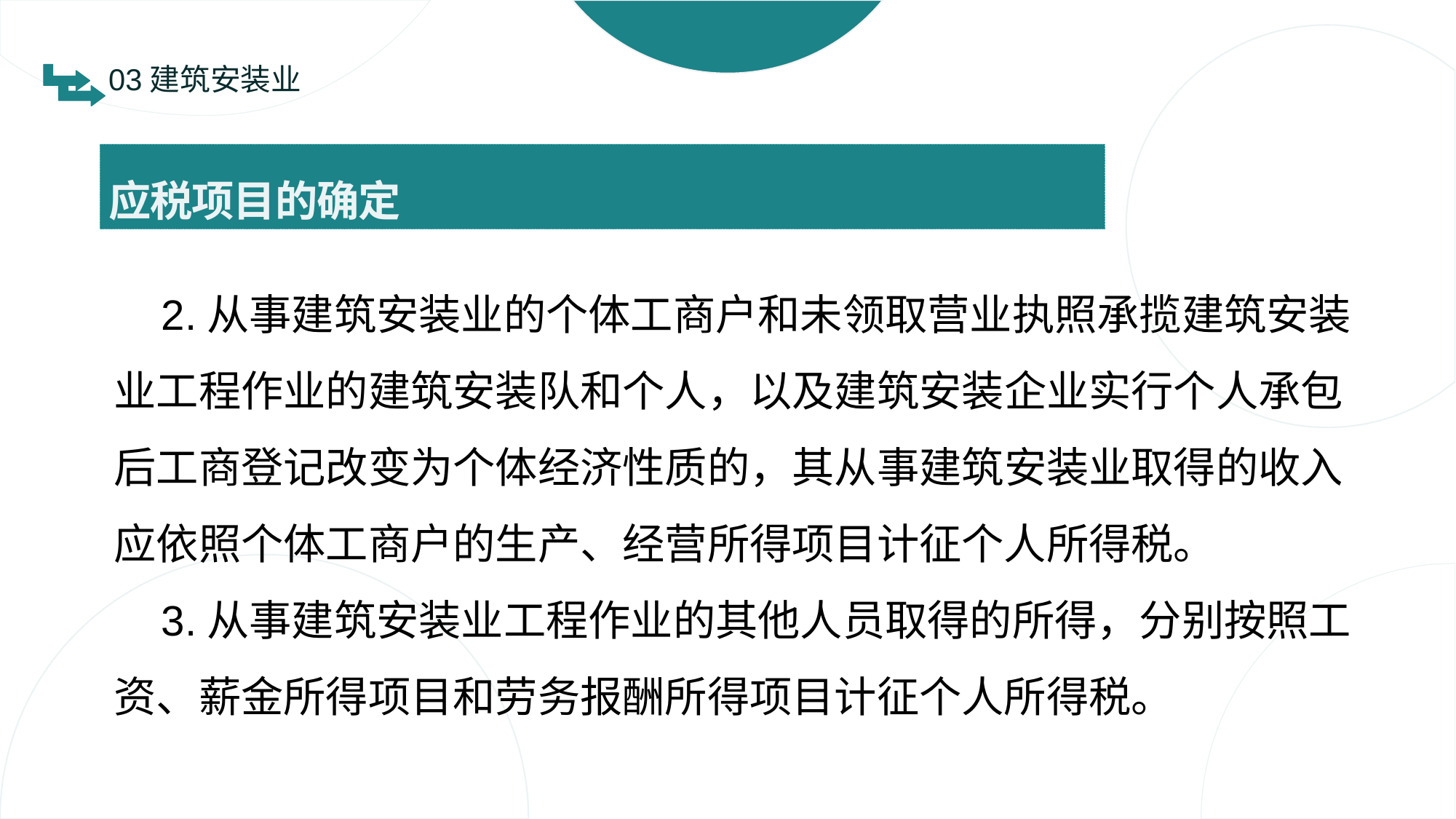

03建筑安装业

应税项目的确定

    2.从事建筑安装业的个体工商户和未领取营业执照承揽建筑安装业工程作业的建筑安装队和个人，以及建筑安装企业实行个人承包后工商登记改变为个体经济性质的，其从事建筑安装业取得的收入应依照个体工商户的生产、经营所得项目计征个人所得税。
    3.从事建筑安装业工程作业的其他人员取得的所得，分别按照工资、薪金所得项目和劳务报酬所得项目计征个人所得税。